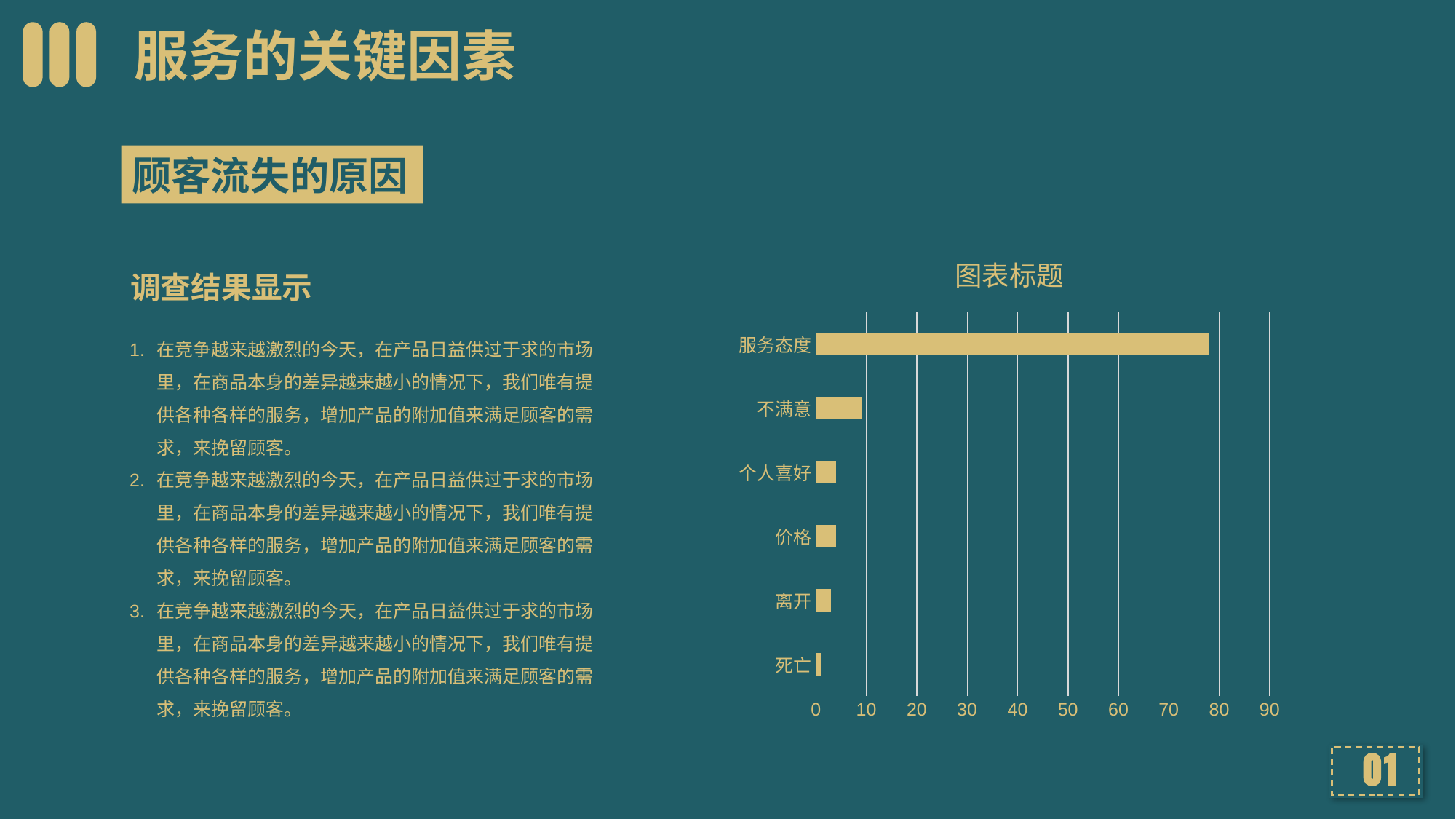

服务的关键因素
顾客流失的原因

### Chart: 图表标题

| Category | 系列 1 | 列1 | 列2 |
|---|---|---|---|
| 死亡 | 1.0 | None | None |
| 离开 | 3.0 | None | None |
| 价格 | 4.0 | None | None |
| 个人喜好 | 4.0 | None | None |
| 不满意 | 9.0 | None | None |
| 服务态度 | 78.0 | None | None |
调查结果显示
在竞争越来越激烈的今天，在产品日益供过于求的市场里，在商品本身的差异越来越小的情况下，我们唯有提供各种各样的服务，增加产品的附加值来满足顾客的需求，来挽留顾客。
在竞争越来越激烈的今天，在产品日益供过于求的市场里，在商品本身的差异越来越小的情况下，我们唯有提供各种各样的服务，增加产品的附加值来满足顾客的需求，来挽留顾客。
在竞争越来越激烈的今天，在产品日益供过于求的市场里，在商品本身的差异越来越小的情况下，我们唯有提供各种各样的服务，增加产品的附加值来满足顾客的需求，来挽留顾客。
01